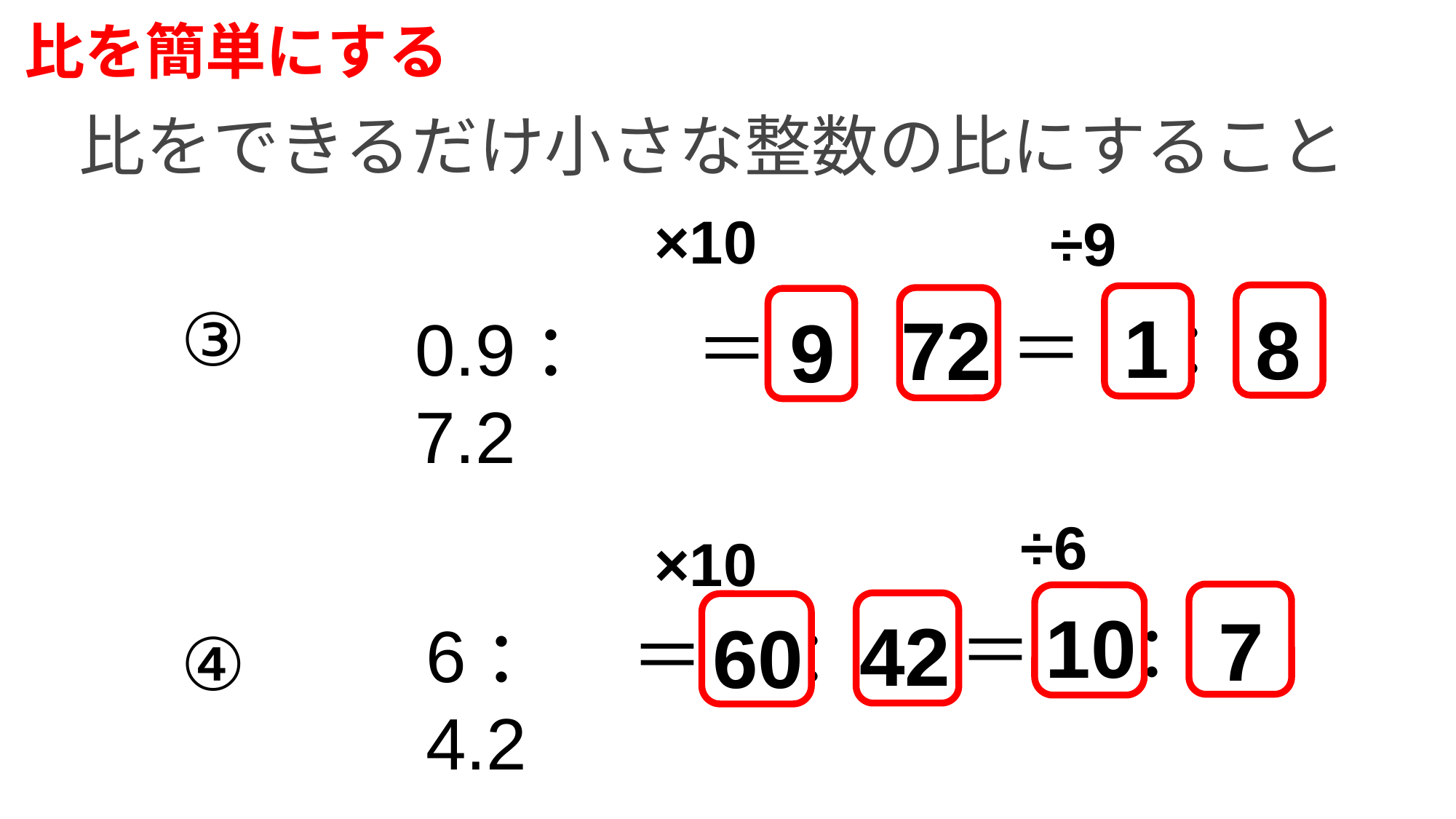

比を簡単にする
比をできるだけ小さな整数の比にすること
×10
÷9

③
1
8
72
9
：
＝
0.9：7.2
＝
：
÷6
×10

10

7
＝
：
42
60
：
6：4.2
＝
④